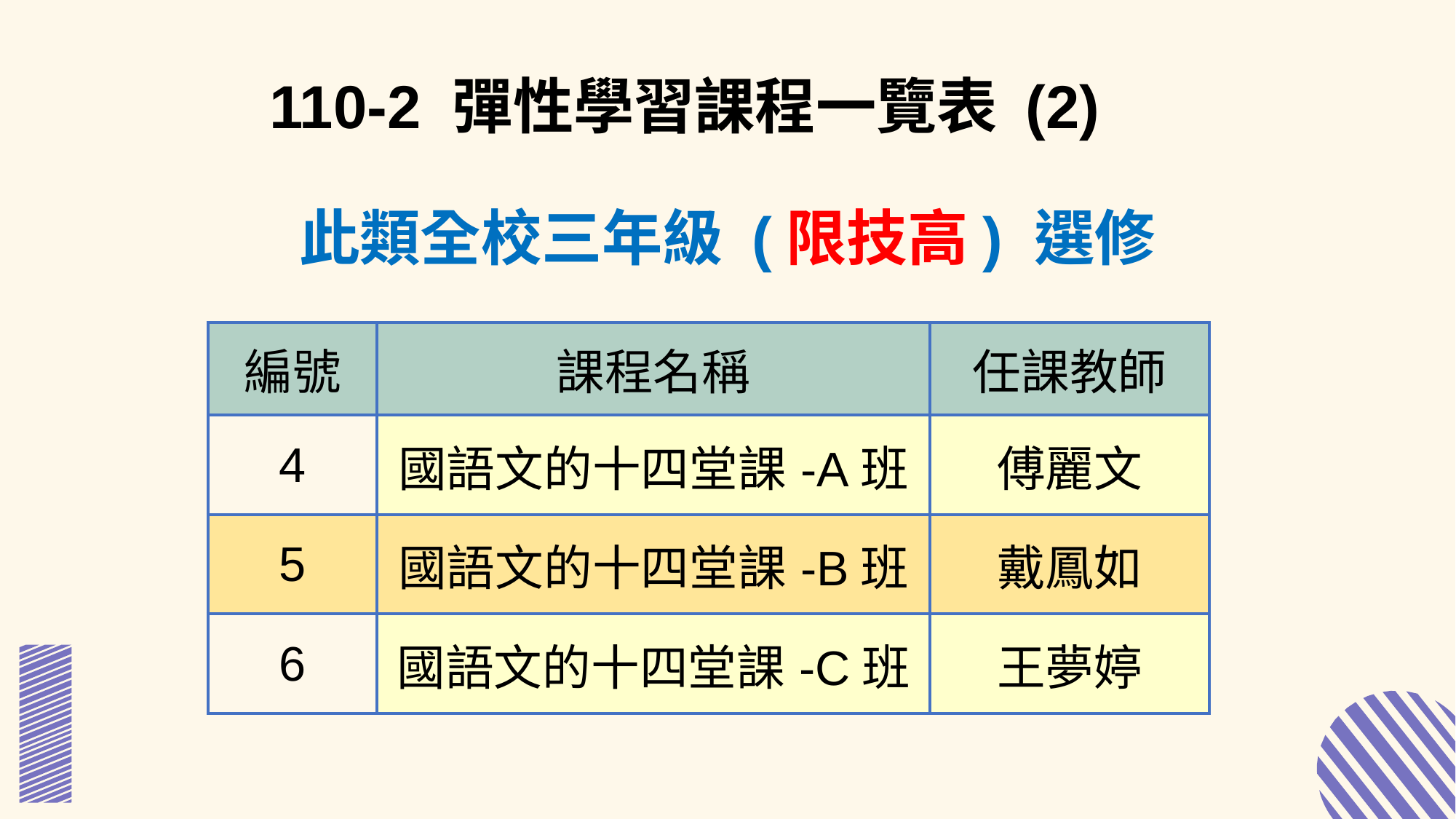

110-2 彈性學習課程一覽表 (2)
此類全校三年級 (限技高) 選修

| 編號 | 課程名稱 | 任課教師 |
| --- | --- | --- |
| 4 | 國語文的十四堂課-A班 | 傅麗文 |
| 5 | 國語文的十四堂課-B班 | 戴鳳如 |
| 6 | 國語文的十四堂課-C班 | 王夢婷 |